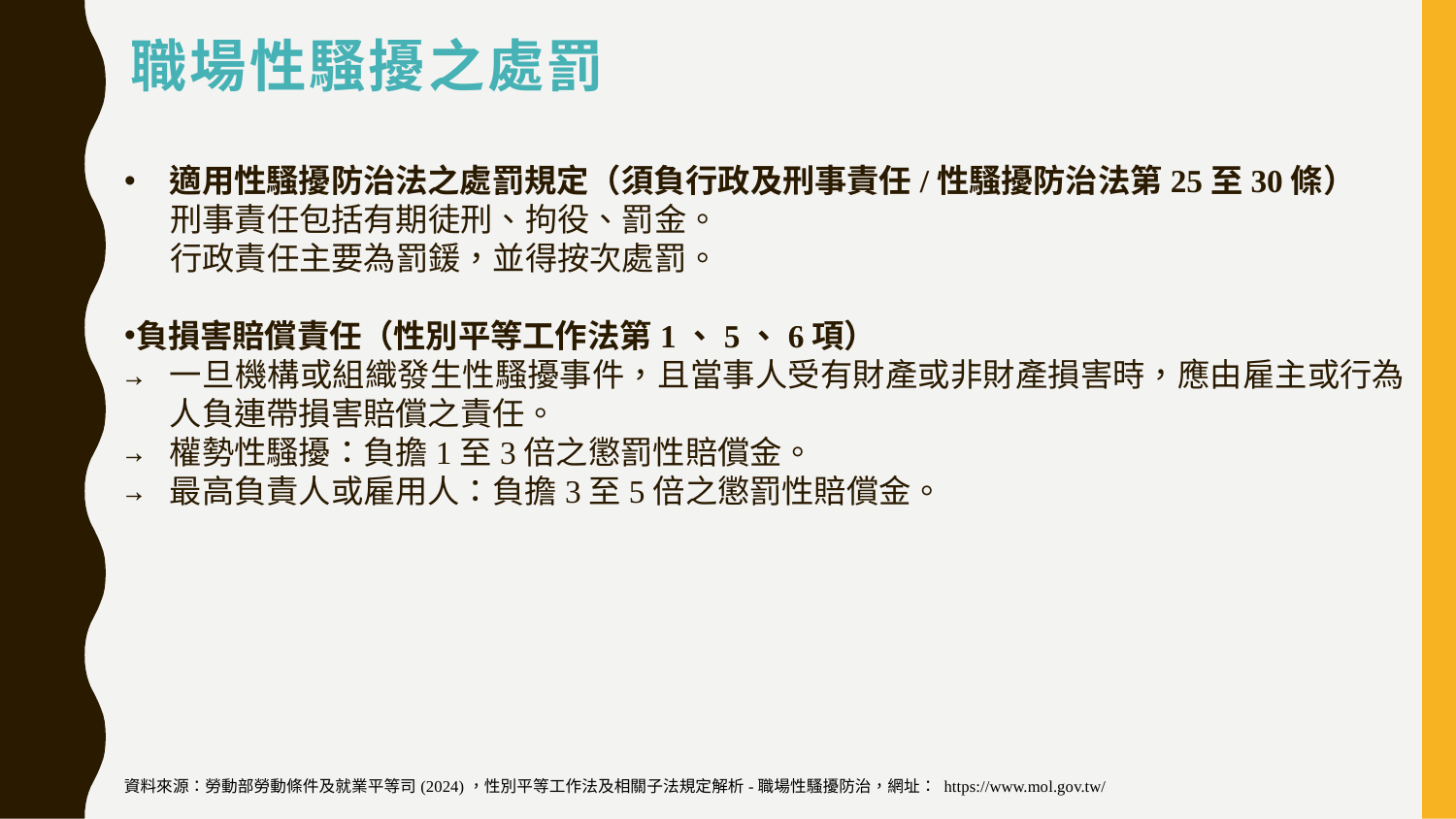

# 職場性騷擾之處罰
適用性騷擾防治法之處罰規定（須負行政及刑事責任/性騷擾防治法第25至30條）
刑事責任包括有期徒刑、拘役、罰金。
行政責任主要為罰鍰，並得按次處罰。

負損害賠償責任（性別平等工作法第1、5、6項）
一旦機構或組織發生性騷擾事件，且當事人受有財產或非財產損害時，應由雇主或行為人負連帶損害賠償之責任。
權勢性騷擾：負擔1至3倍之懲罰性賠償金。
最高負責人或雇用人：負擔3至5倍之懲罰性賠償金。

資料來源：勞動部勞動條件及就業平等司(2024)，性別平等工作法及相關子法規定解析-職場性騷擾防治，網址： https://www.mol.gov.tw/
資料來源：https://www.awakening.org.tw/faq/category/58